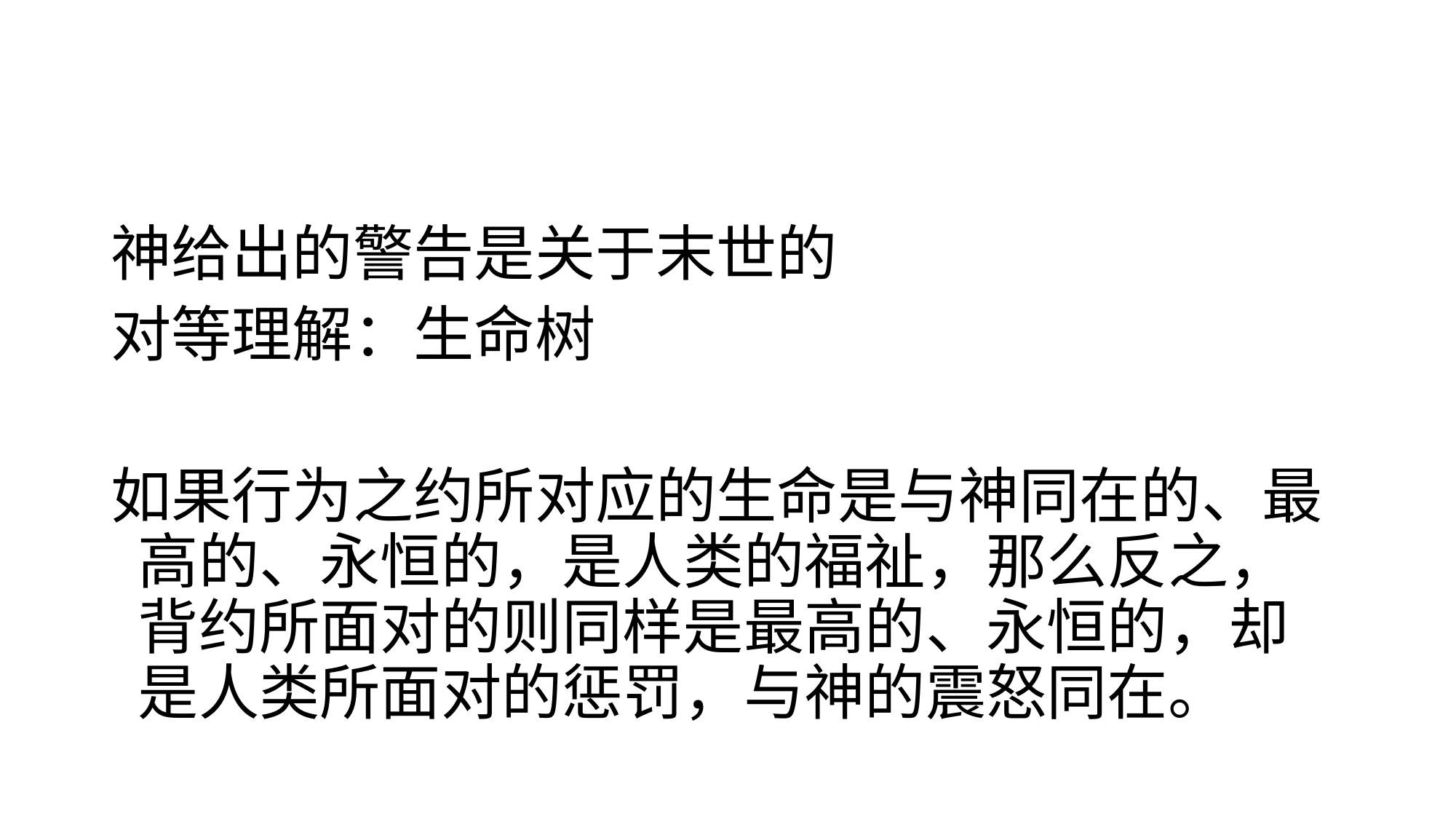

#
神给出的警告是关于末世的
对等理解：生命树

如果行为之约所对应的生命是与神同在的、最高的、永恒的，是人类的福祉，那么反之，背约所面对的则同样是最高的、永恒的，却是人类所面对的惩罚，与神的震怒同在。